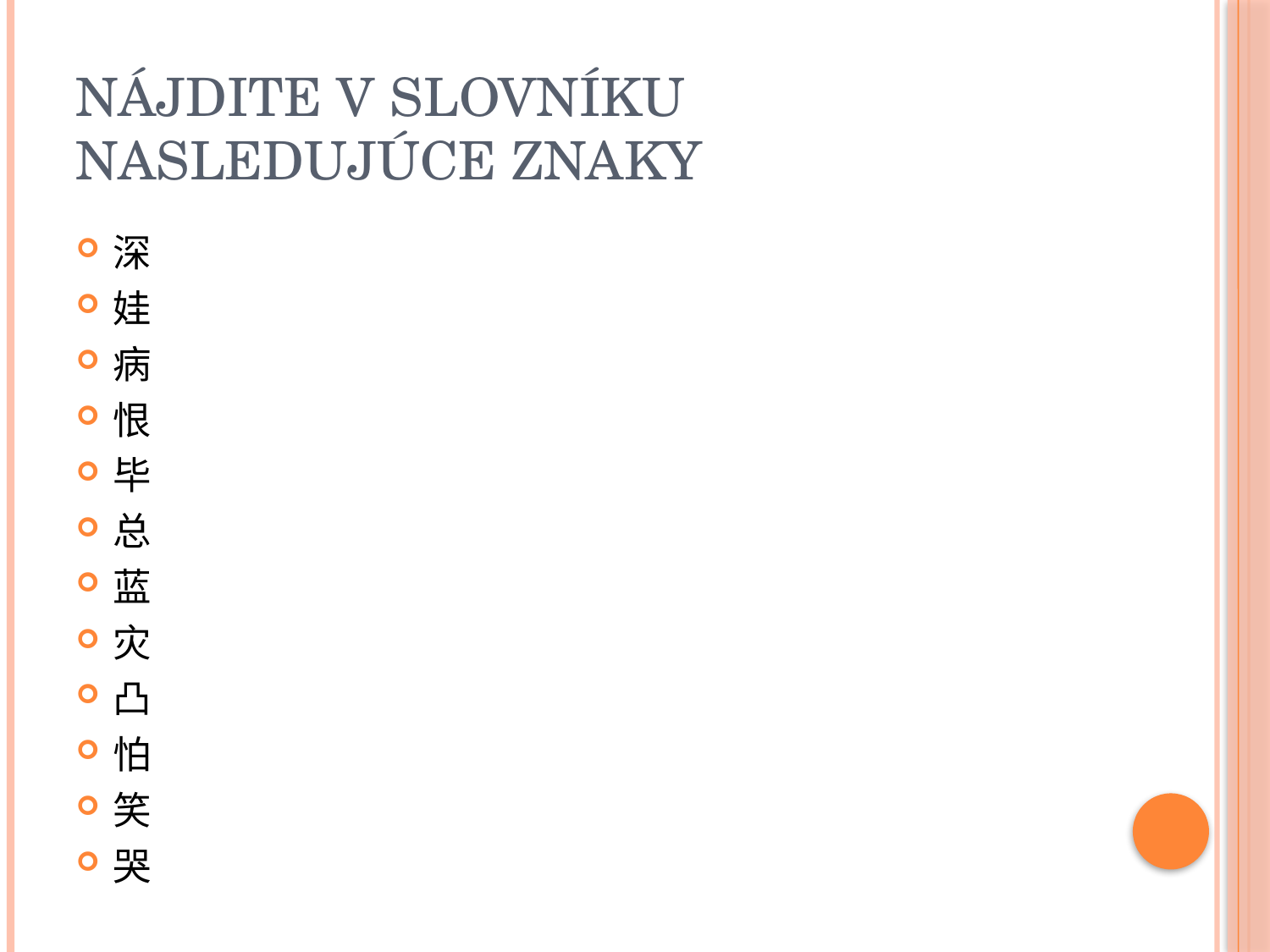

# Nájdite v slovníku nasledujúce znaky
深
娃
病
恨
毕
总
蓝
灾
凸
怕
笑
哭